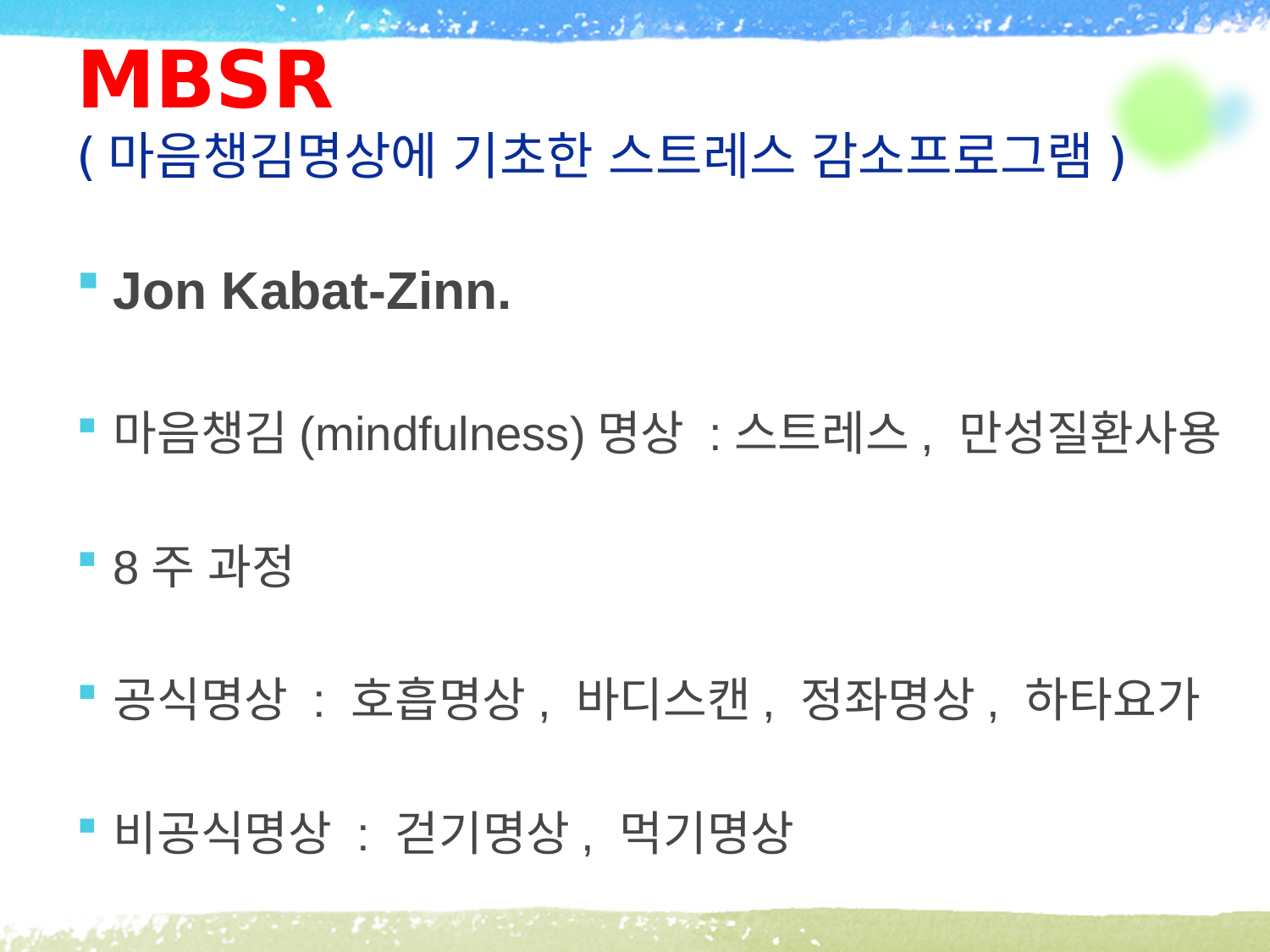

# MBSR
(마음챙김명상에 기초한 스트레스 감소프로그램)

Jon Kabat-Zinn.

마음챙김(mindfulness)명상 :스트레스, 만성질환사용

8주 과정

공식명상 : 호흡명상, 바디스캔, 정좌명상, 하타요가

비공식명상 : 걷기명상, 먹기명상